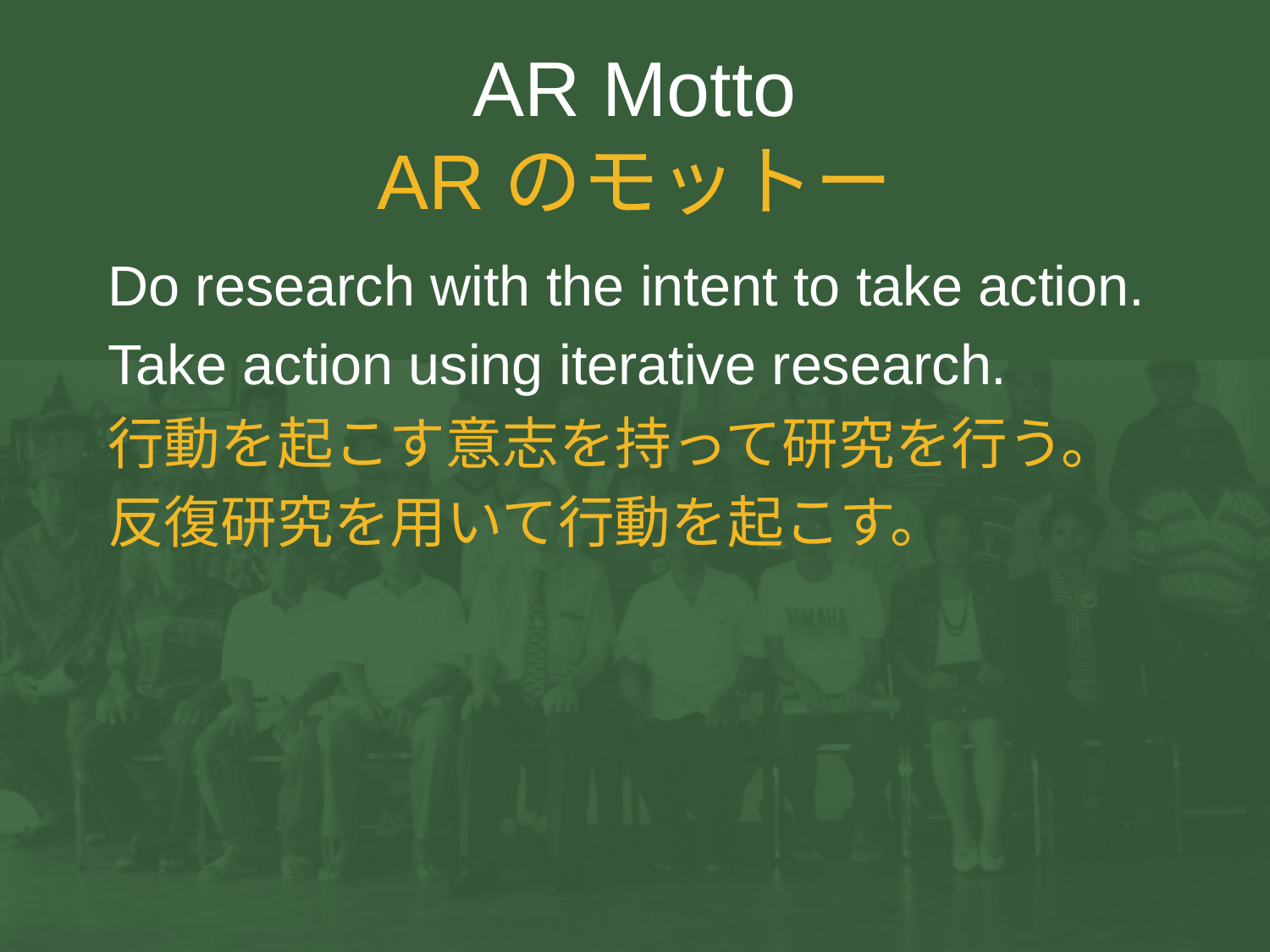

# AR Motto ARのモットー
Do research with the intent to take action.
Take action using iterative research.
行動を起こす意志を持って研究を行う。
反復研究を用いて行動を起こす。